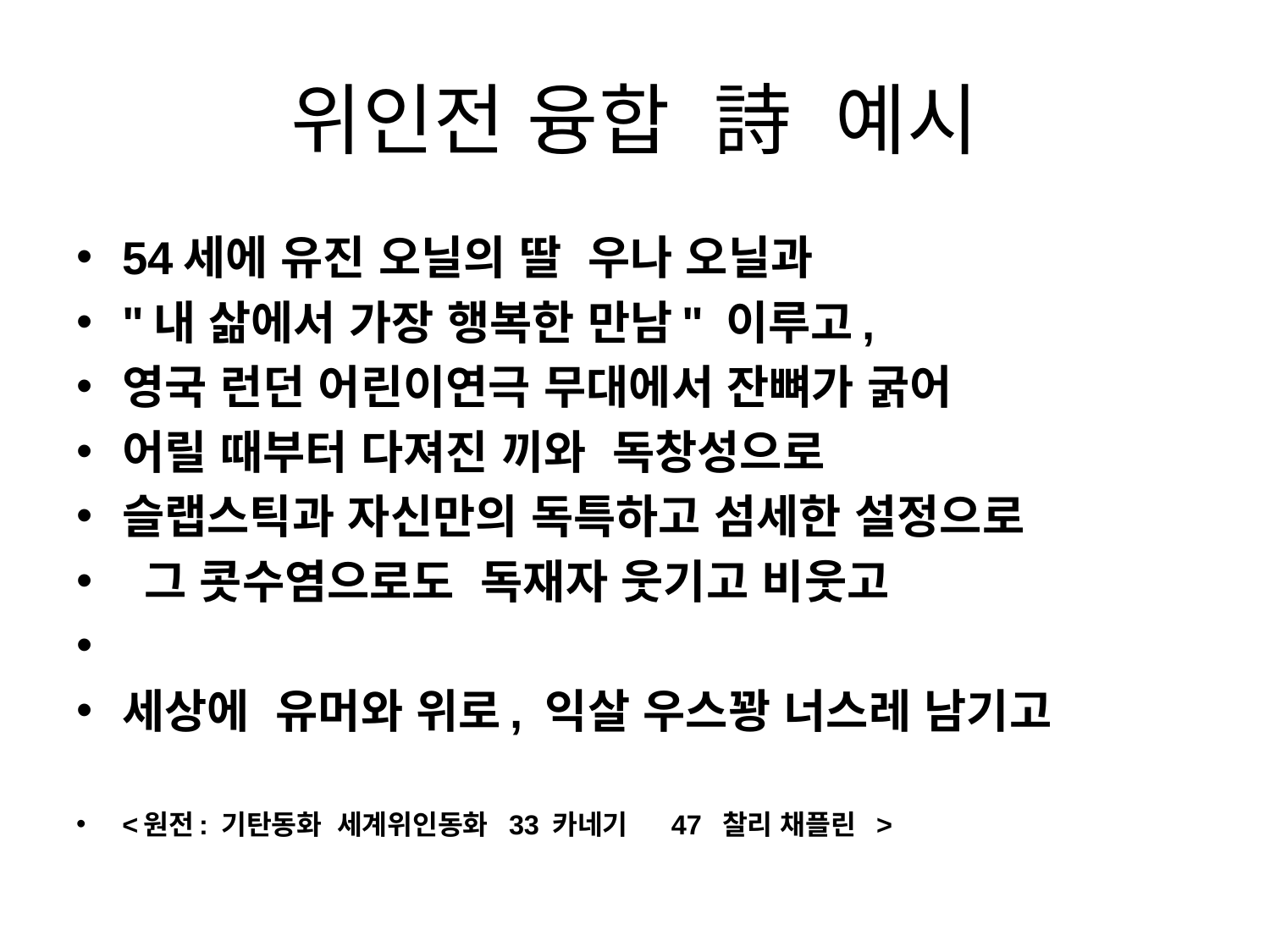

# 위인전 융합  詩  예시
54세에 유진 오닐의 딸  우나 오닐과
"내 삶에서 가장 행복한 만남" 이루고,
영국 런던 어린이연극 무대에서 잔뼈가 굵어
어릴 때부터 다져진 끼와  독창성으로
슬랩스틱과 자신만의 독특하고 섬세한 설정으로
 그 콧수염으로도  독재자 웃기고 비웃고

세상에  유머와 위로, 익살 우스꽝 너스레 남기고

<원전: 기탄동화  세계위인동화  33 카네기     47  찰리 채플린  >